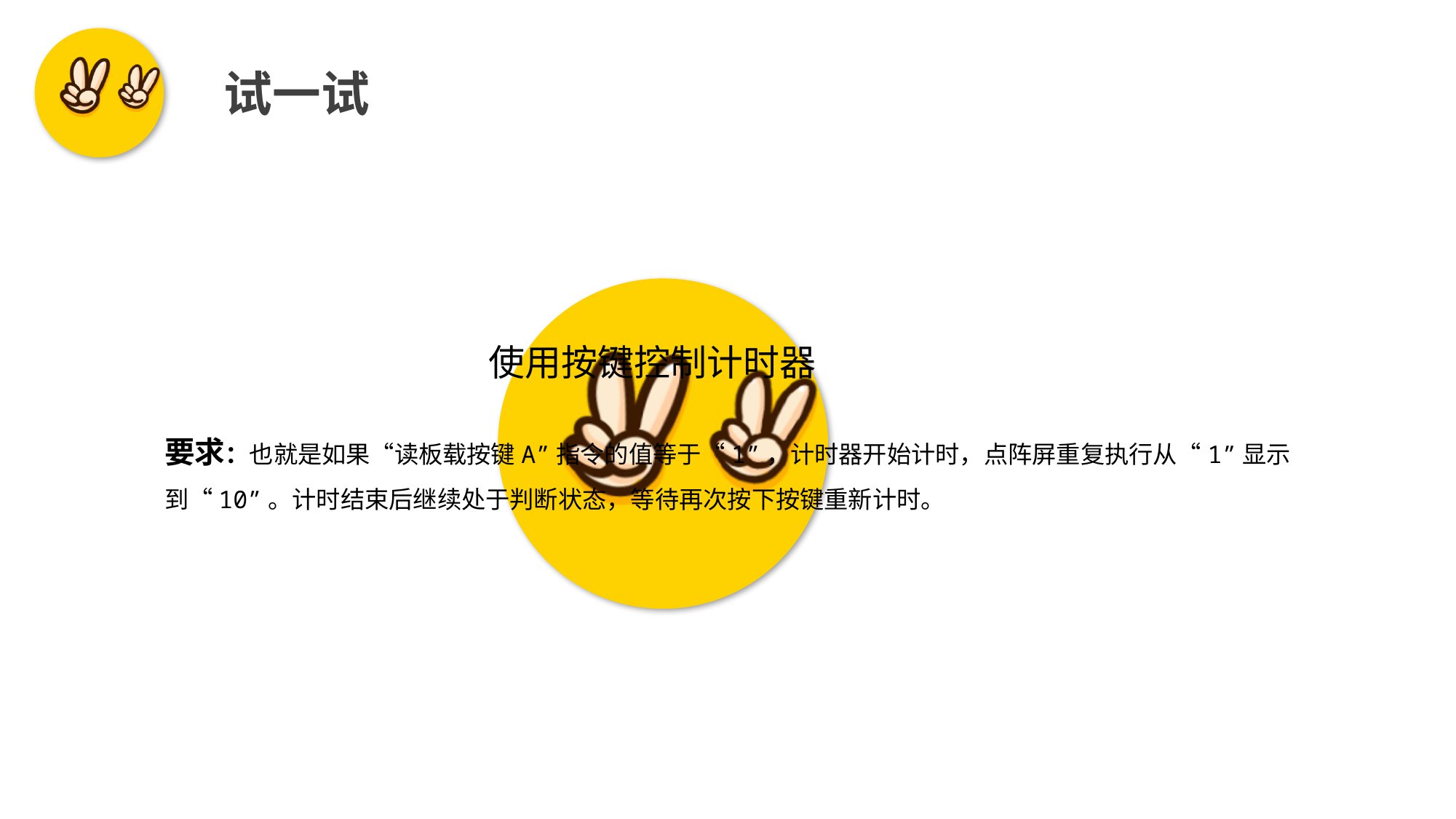

试一试

使用按键控制计时器
要求：也就是如果“读板载按键A”指令的值等于“1”，计时器开始计时，点阵屏重复执行从“1”显示
到“10”。计时结束后继续处于判断状态，等待再次按下按键重新计时。